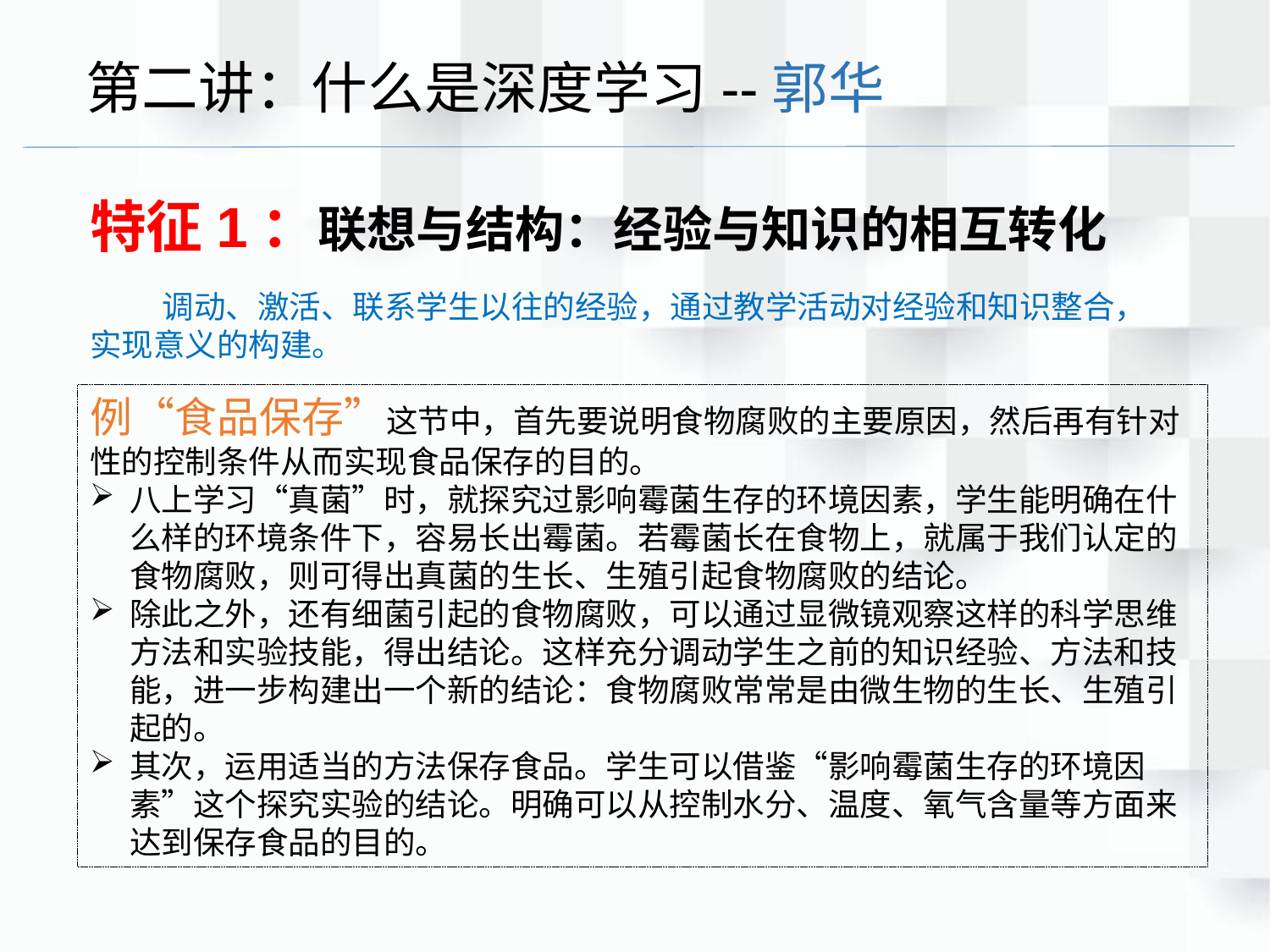

第二讲：什么是深度学习--郭华
特征1：联想与结构：经验与知识的相互转化
         调动、激活、联系学生以往的经验，通过教学活动对经验和知识整合，实现意义的构建。
例“食品保存”这节中，首先要说明食物腐败的主要原因，然后再有针对性的控制条件从而实现食品保存的目的。
八上学习“真菌”时，就探究过影响霉菌生存的环境因素，学生能明确在什么样的环境条件下，容易长出霉菌。若霉菌长在食物上，就属于我们认定的食物腐败，则可得出真菌的生长、生殖引起食物腐败的结论。
除此之外，还有细菌引起的食物腐败，可以通过显微镜观察这样的科学思维方法和实验技能，得出结论。这样充分调动学生之前的知识经验、方法和技能，进一步构建出一个新的结论：食物腐败常常是由微生物的生长、生殖引起的。
其次，运用适当的方法保存食品。学生可以借鉴“影响霉菌生存的环境因素”这个探究实验的结论。明确可以从控制水分、温度、氧气含量等方面来达到保存食品的目的。